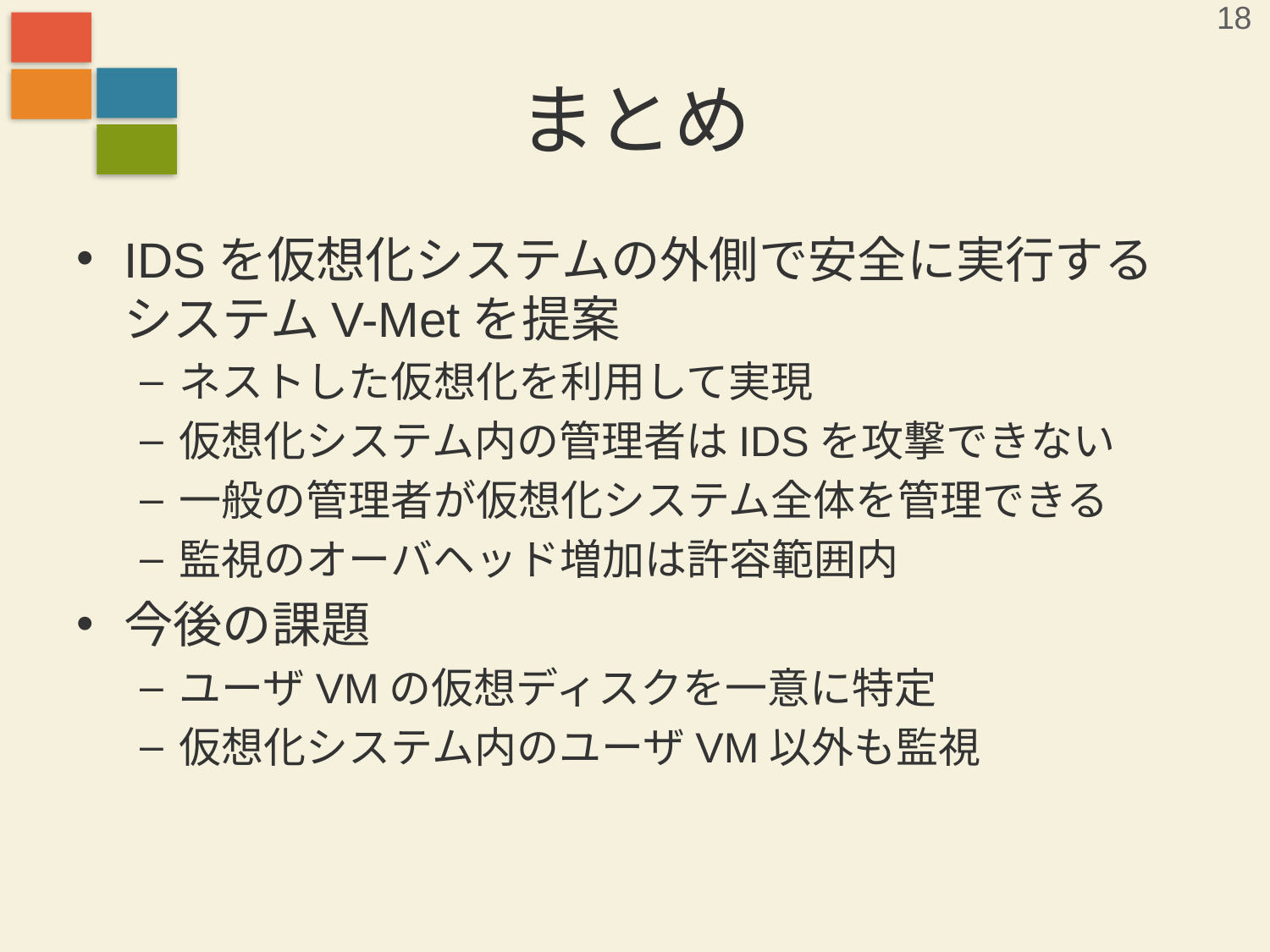

18
# まとめ
IDSを仮想化システムの外側で安全に実行するシステムV-Metを提案
ネストした仮想化を利用して実現
仮想化システム内の管理者はIDSを攻撃できない
一般の管理者が仮想化システム全体を管理できる
監視のオーバヘッド増加は許容範囲内
今後の課題
ユーザVMの仮想ディスクを一意に特定
仮想化システム内のユーザVM以外も監視